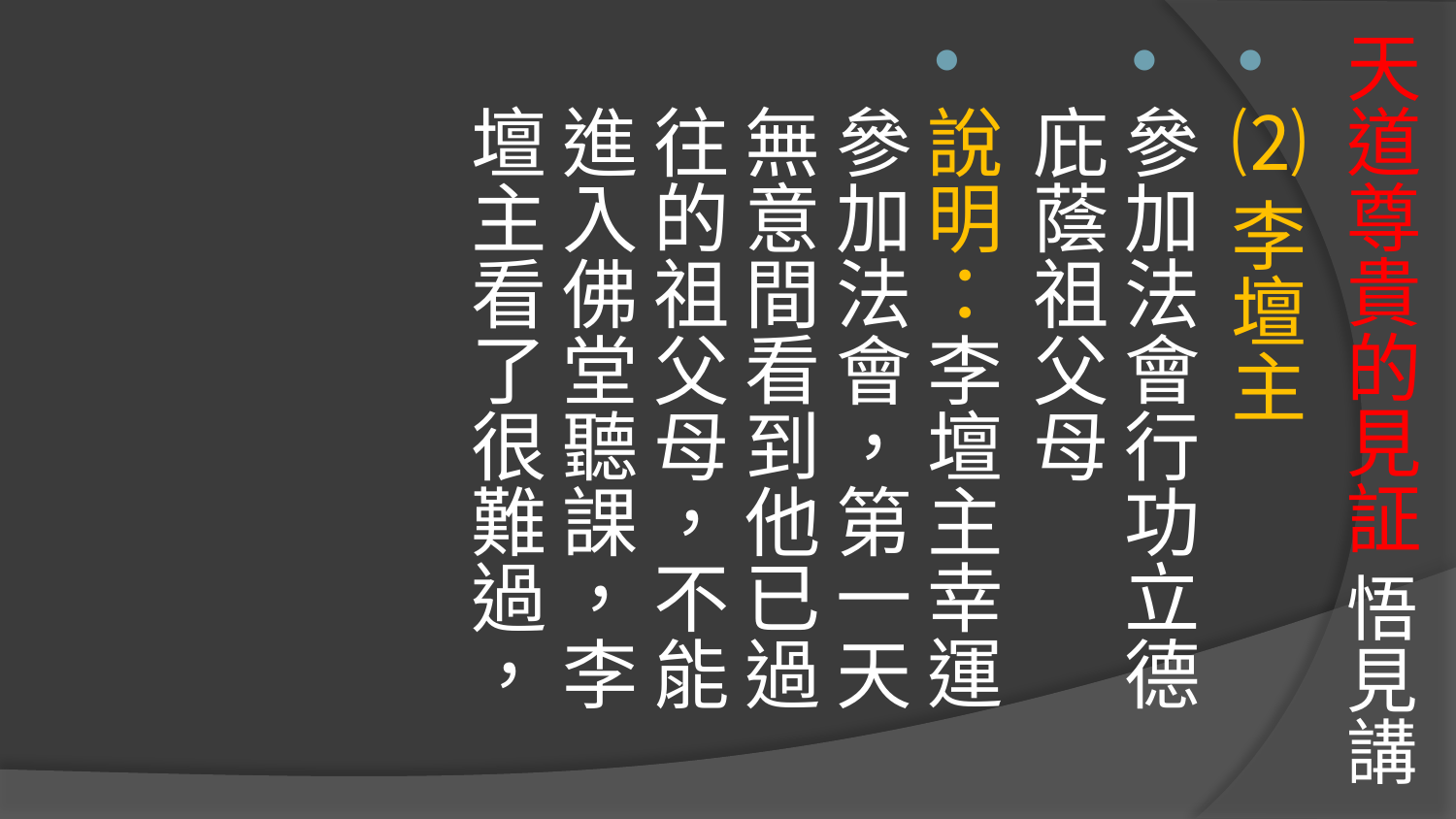

# 天道尊貴的見証 悟見講
⑵李壇主
參加法會行功立德庇蔭祖父母
說明：李壇主幸運參加法會，第一天無意間看到他已過往的祖父母，不能進入佛堂聽課，李壇主看了很難過，